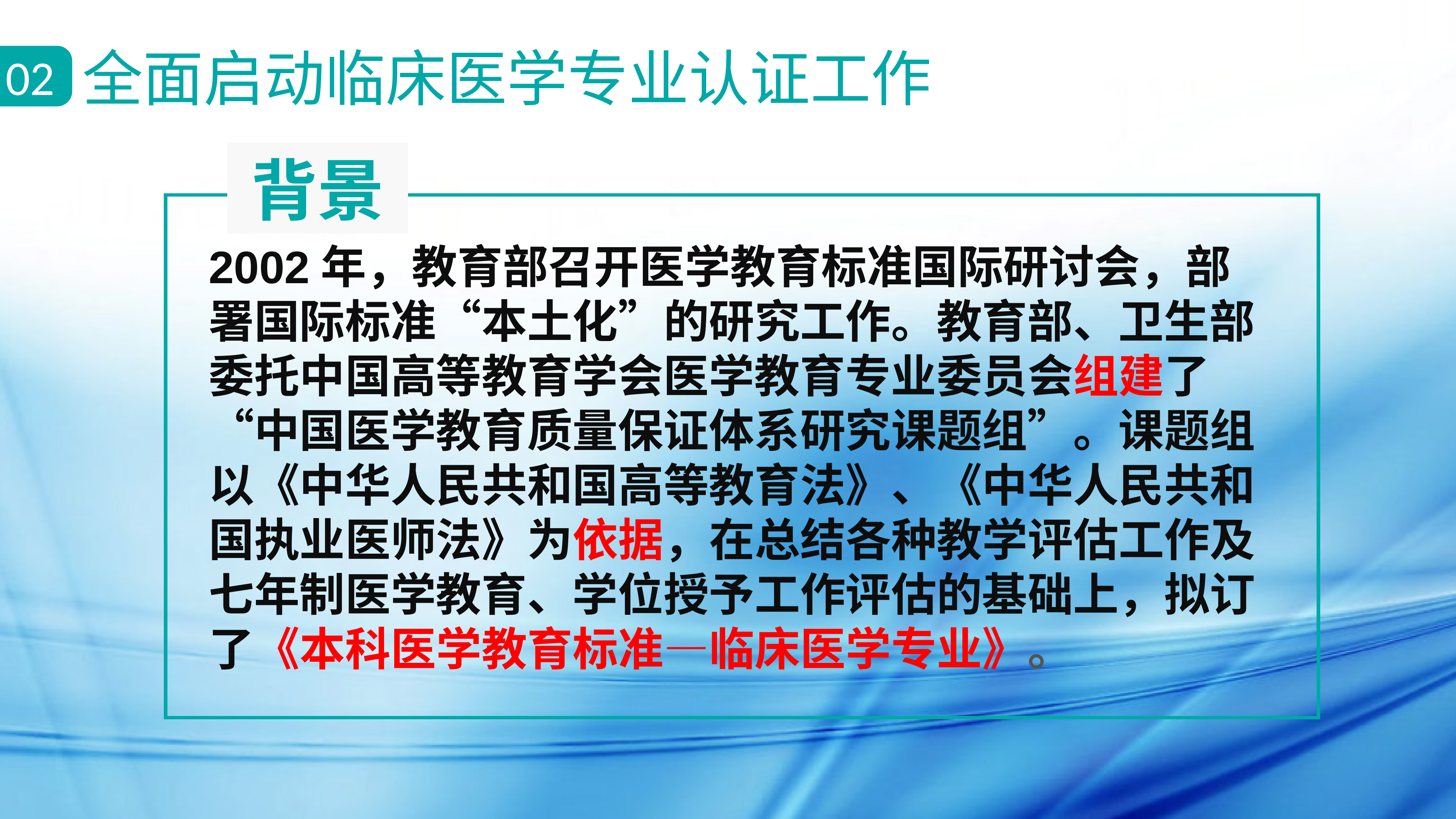

全面启动临床医学专业认证工作
02

背景
2002年，教育部召开医学教育标准国际研讨会，部署国际标准“本土化”的研究工作。教育部、卫生部委托中国高等教育学会医学教育专业委员会组建了“中国医学教育质量保证体系研究课题组”。课题组以《中华人民共和国高等教育法》、《中华人民共和国执业医师法》为依据，在总结各种教学评估工作及七年制医学教育、学位授予工作评估的基础上，拟订了《本科医学教育标准—临床医学专业》。